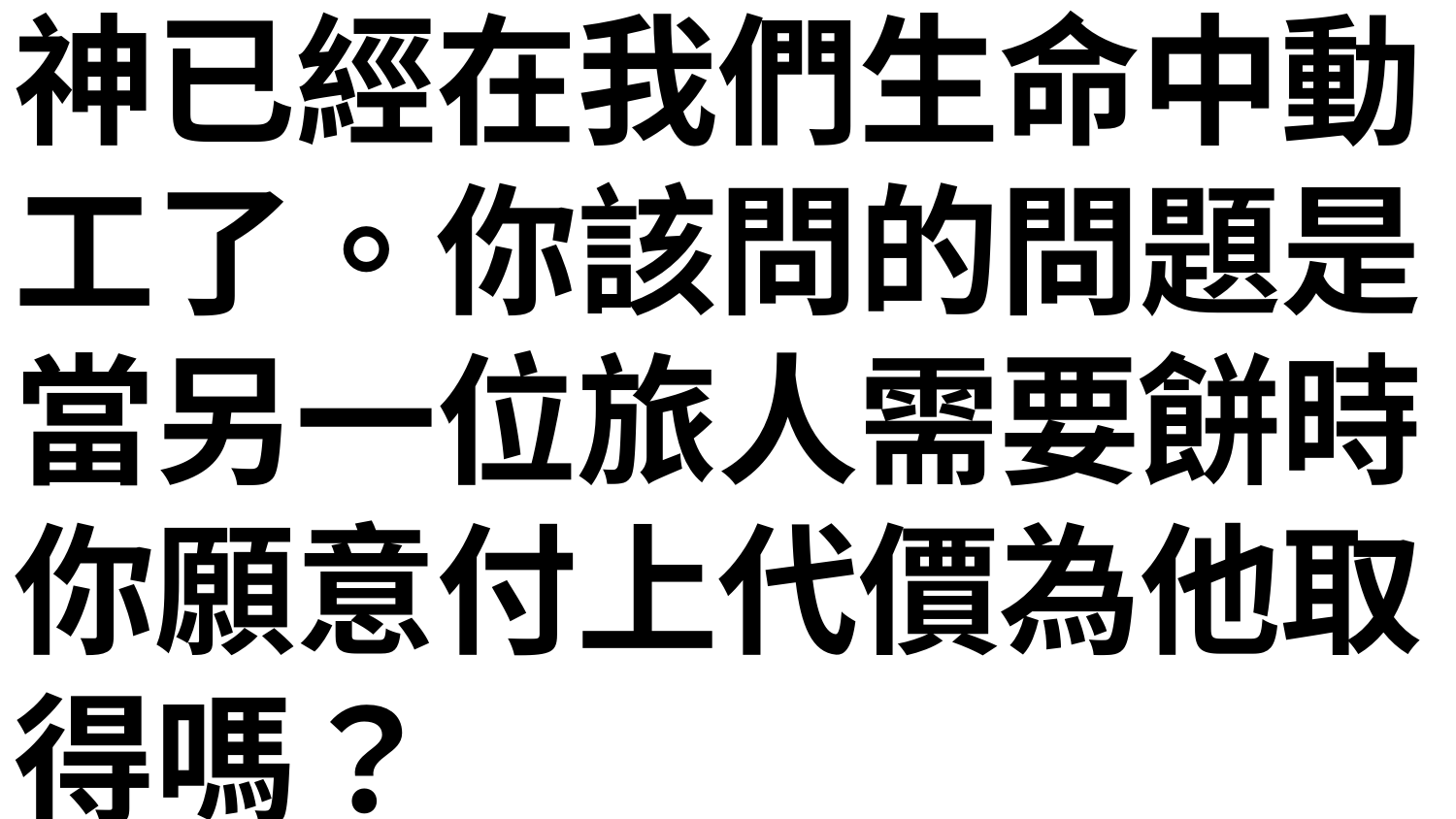

神已經在我們生命中動工了。你該問的問題是:當另一位旅人需要餅時,你願意付上代價為他取得嗎？